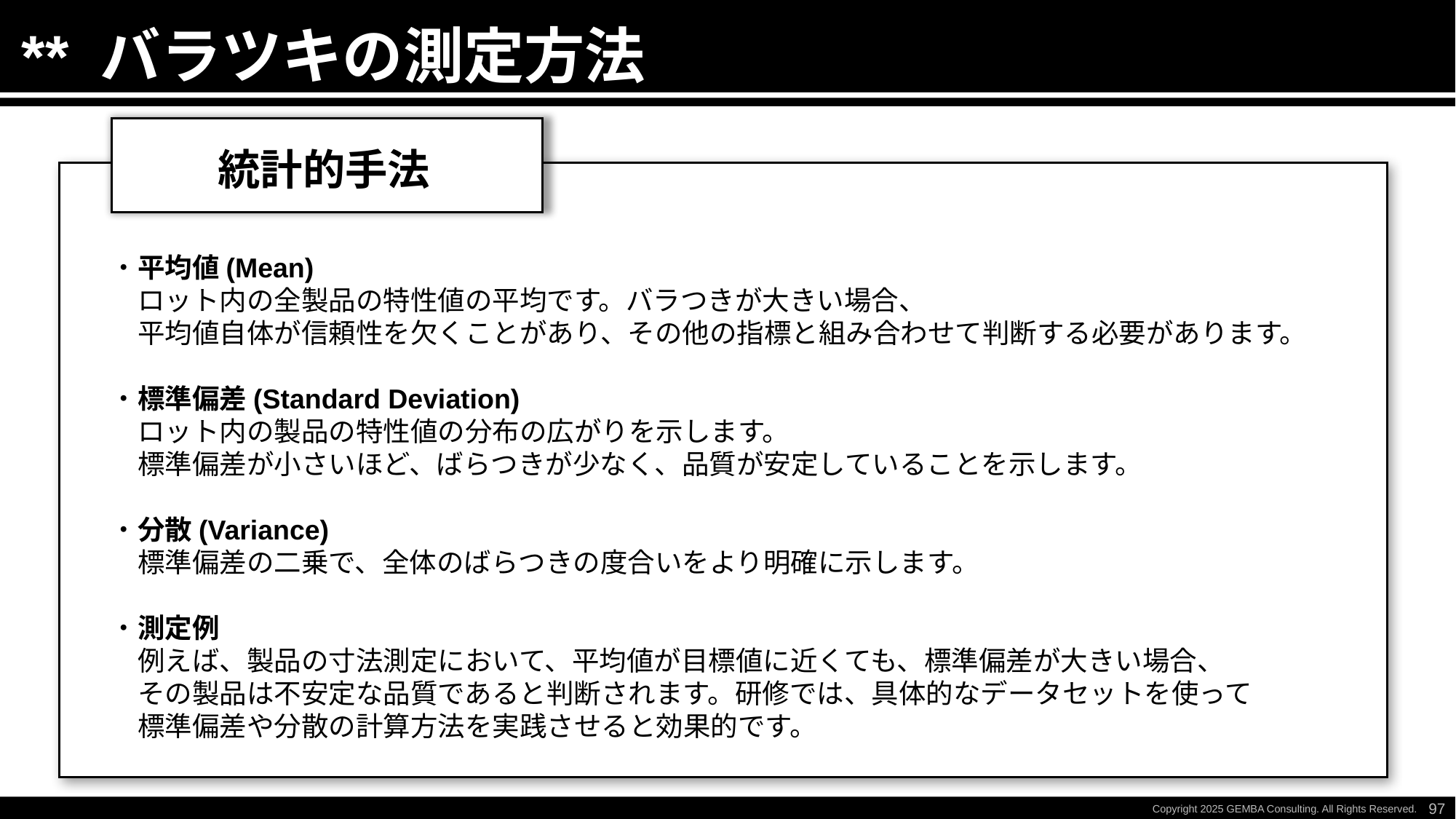

** バラツキの測定方法

統計的手法

・平均値(Mean)
　ロット内の全製品の特性値の平均です。バラつきが大きい場合、
　平均値自体が信頼性を欠くことがあり、その他の指標と組み合わせて判断する必要があります。

・標準偏差(Standard Deviation)
　ロット内の製品の特性値の分布の広がりを示します。
　標準偏差が小さいほど、ばらつきが少なく、品質が安定していることを示します。

・分散(Variance)
　標準偏差の二乗で、全体のばらつきの度合いをより明確に示します。

・測定例
　例えば、製品の寸法測定において、平均値が目標値に近くても、標準偏差が大きい場合、
　その製品は不安定な品質であると判断されます。研修では、具体的なデータセットを使って
　標準偏差や分散の計算方法を実践させると効果的です。
97